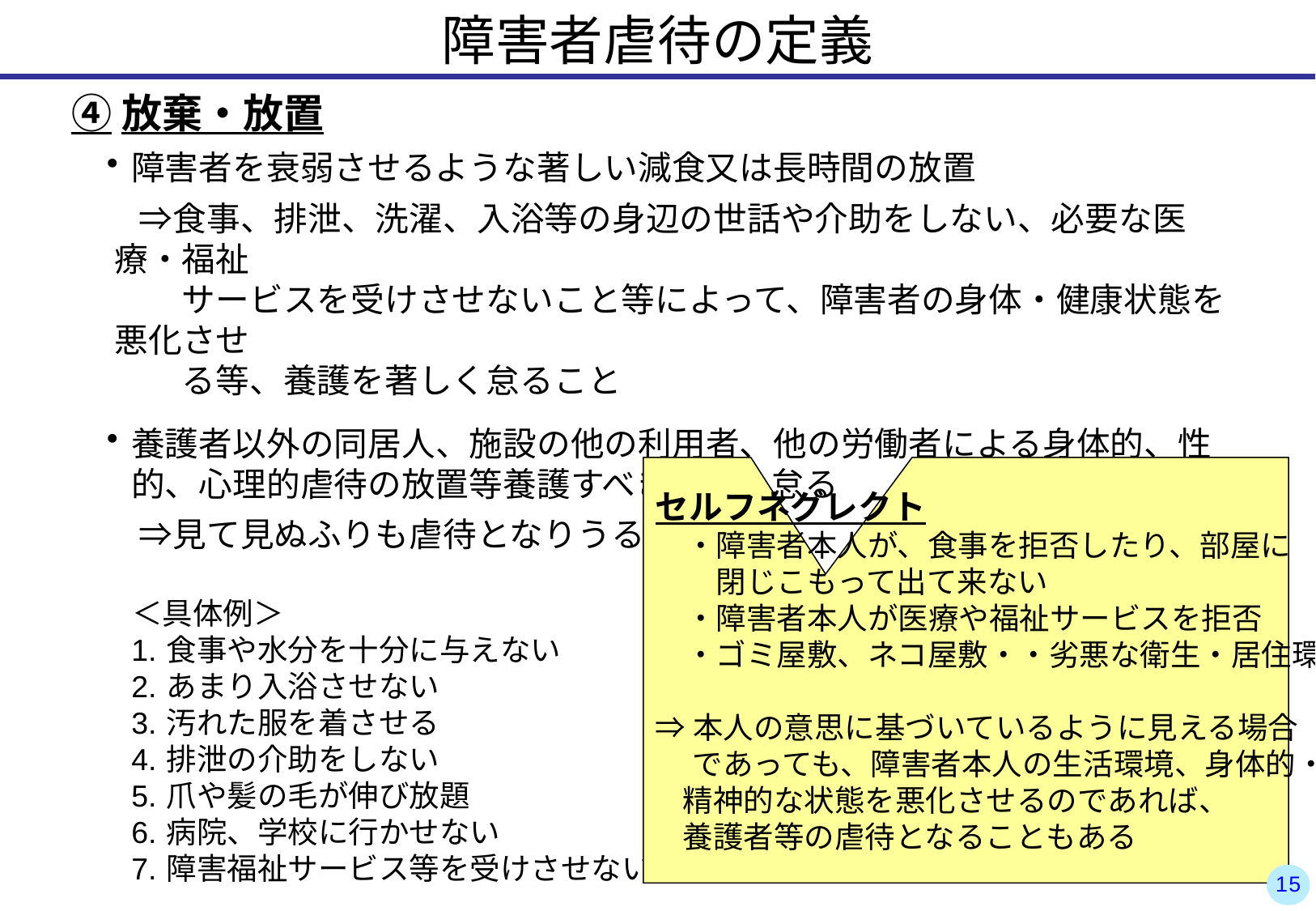

障害者虐待の定義
④放棄・放置
障害者を衰弱させるような著しい減食又は長時間の放置
　　⇒食事、排泄、洗濯、入浴等の身辺の世話や介助をしない、必要な医療・福祉
　　サービスを受けさせないこと等によって、障害者の身体・健康状態を悪化させ
　　る等、養護を著しく怠ること

養護者以外の同居人、施設の他の利用者、他の労働者による身体的、性的、心理的虐待の放置等養護すべき義務を怠る
　　⇒見て見ぬふりも虐待となりうる

　　＜具体例＞
食事や水分を十分に与えない
あまり入浴させない
汚れた服を着させる
排泄の介助をしない
爪や髪の毛が伸び放題
病院、学校に行かせない
障害福祉サービス等を受けさせない
セルフネグレクト
　・障害者本人が、食事を拒否したり、部屋に
　　閉じこもって出て来ない
　・障害者本人が医療や福祉サービスを拒否
　・ゴミ屋敷、ネコ屋敷・・劣悪な衛生・居住環境

⇒本人の意思に基づいているように見える場合
　 であっても、障害者本人の生活環境、身体的・
    精神的な状態を悪化させるのであれば、
    養護者等の虐待となることもある
15